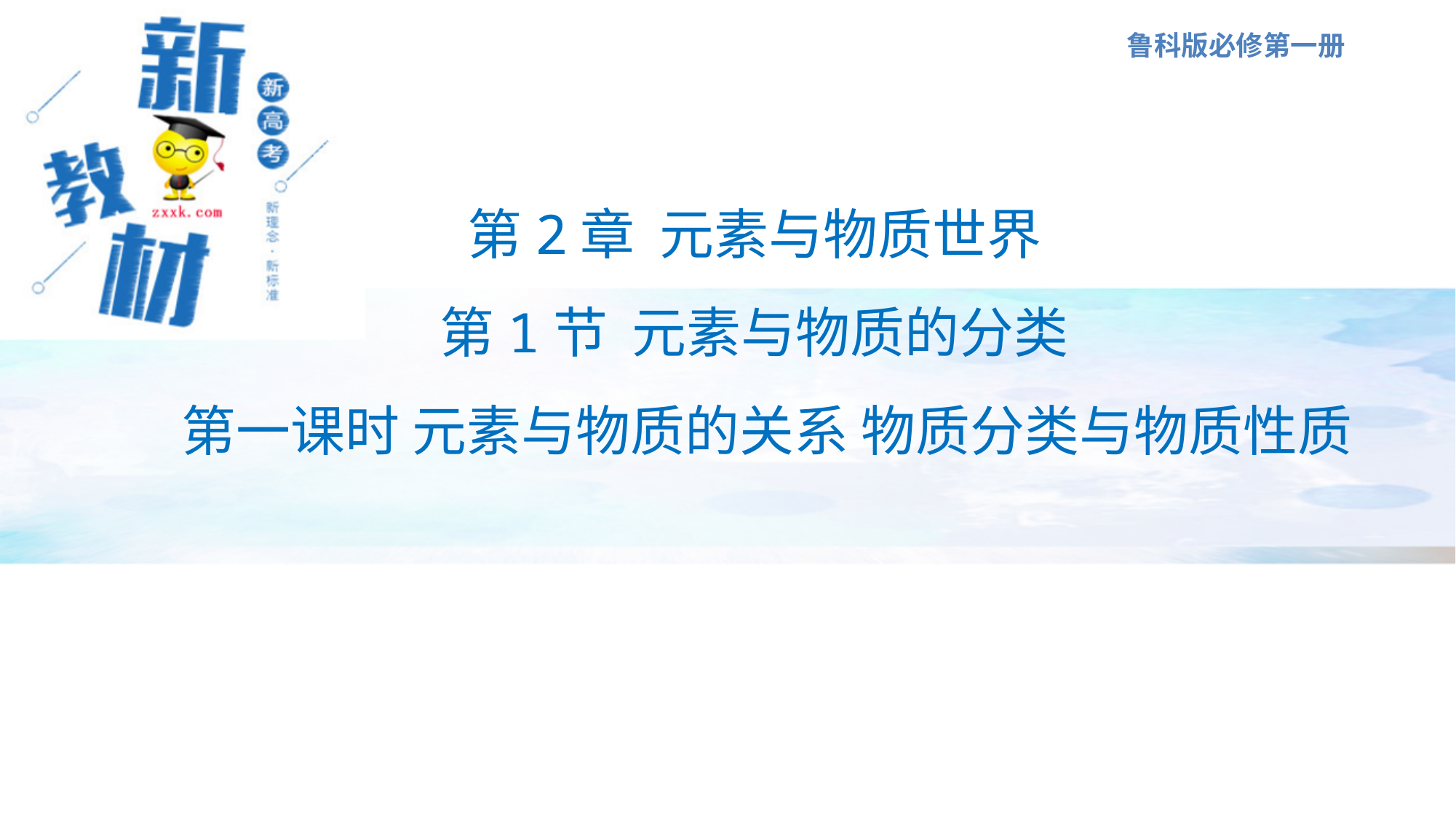

鲁科版必修第一册
创原家独
第2章  元素与物质世界
第1节  元素与物质的分类
 第一课时 元素与物质的关系 物质分类与物质性质